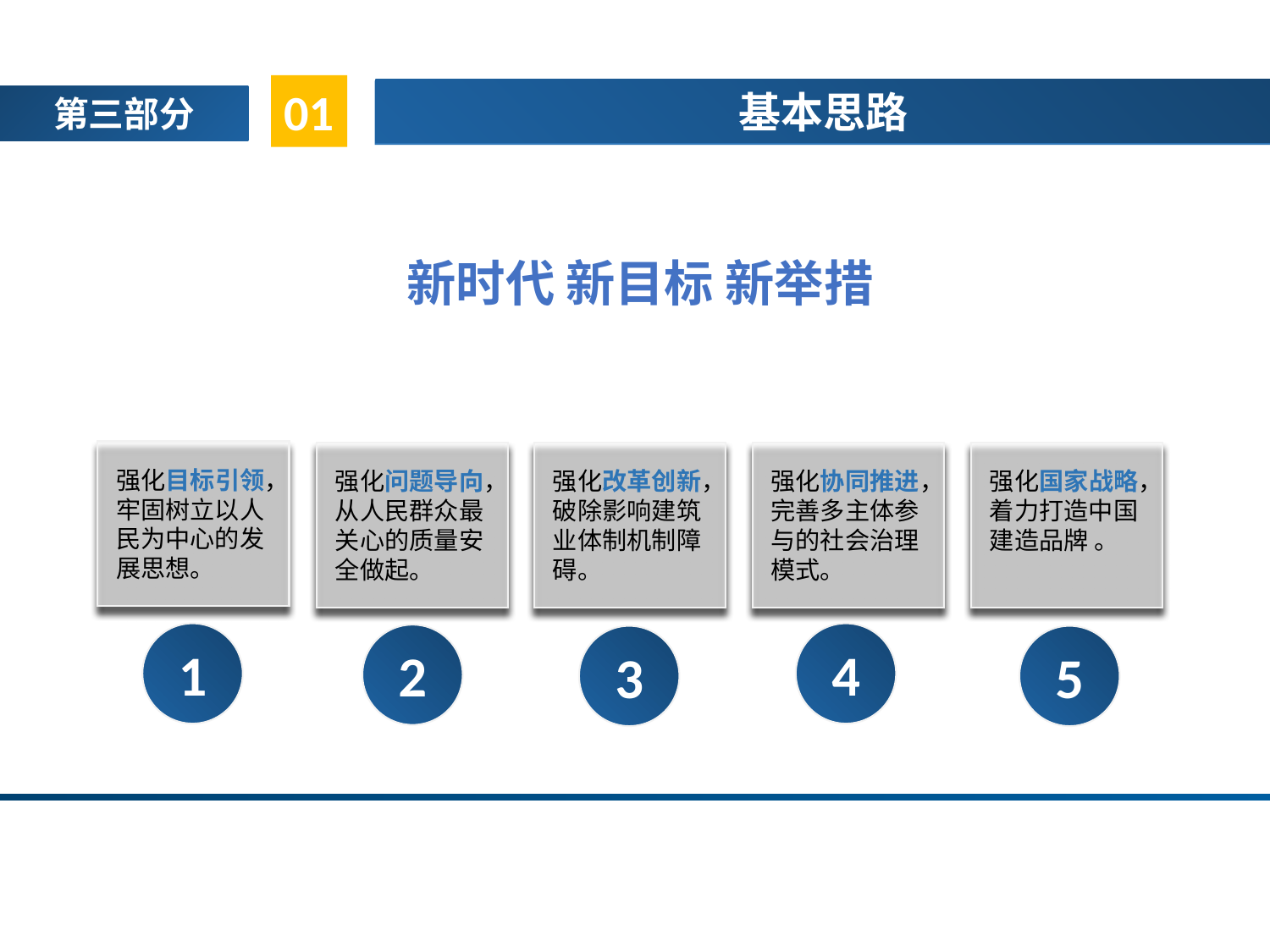

01
基本思路

第三部分
新时代 新目标 新举措

强化目标引领，牢固树立以人民为中心的发展思想。

强化国家战略，着力打造中国建造品牌 。

强化协同推进，完善多主体参与的社会治理模式。

强化改革创新，破除影响建筑业体制机制障碍。

强化问题导向，从人民群众最关心的质量安全做起。
1
4
2
3
5